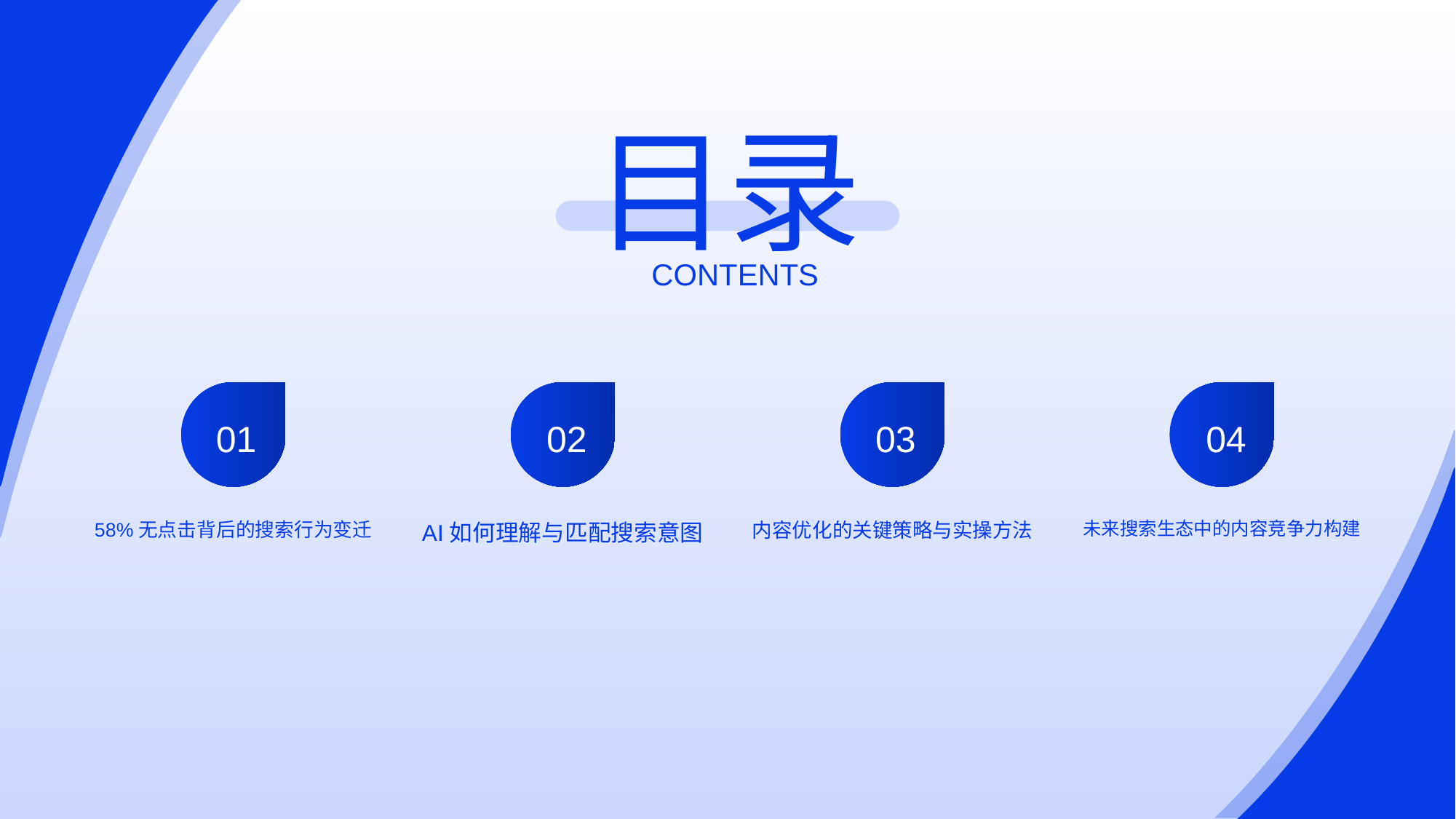

目录

CONTENTS

01
02
03
04

58%无点击背后的搜索行为变迁
AI如何理解与匹配搜索意图
内容优化的关键策略与实操方法
未来搜索生态中的内容竞争力构建